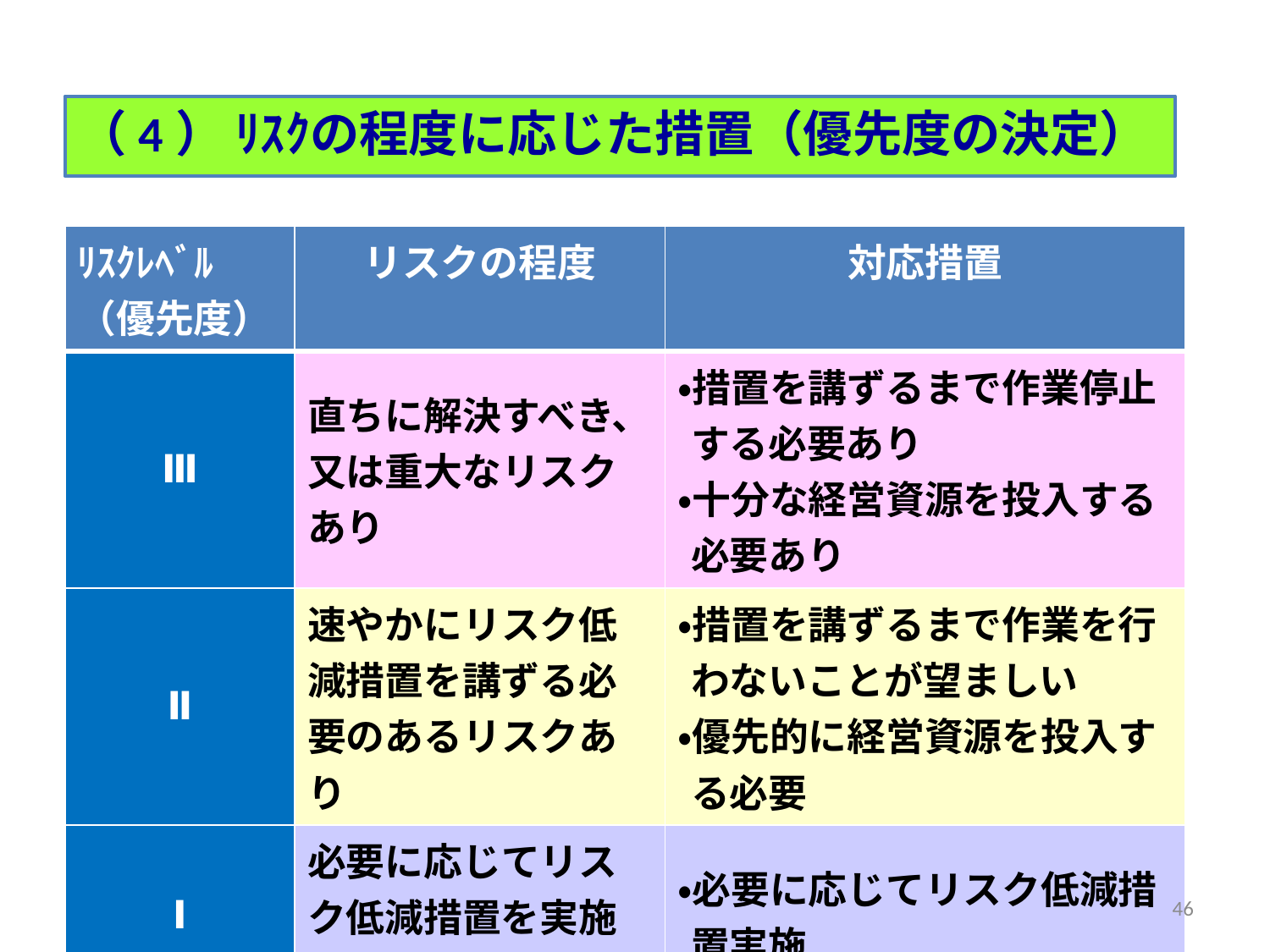

（4） ﾘｽｸの程度に応じた措置（優先度の決定）
| ﾘｽｸﾚﾍﾞﾙ （優先度） | リスクの程度 | 対応措置 |
| --- | --- | --- |
| Ⅲ | 直ちに解決すべき、又は重大なリスクあり | ・措置を講ずるまで作業停止する必要あり ・十分な経営資源を投入する必要あり |
| Ⅱ | 速やかにリスク低減措置を講ずる必要のあるリスクあり | ・措置を講ずるまで作業を行わないことが望ましい ・優先的に経営資源を投入する必要 |
| Ⅰ | 必要に応じてリスク低減措置を実施すべきリスクあり | ・必要に応じてリスク低減措置実施 |
46